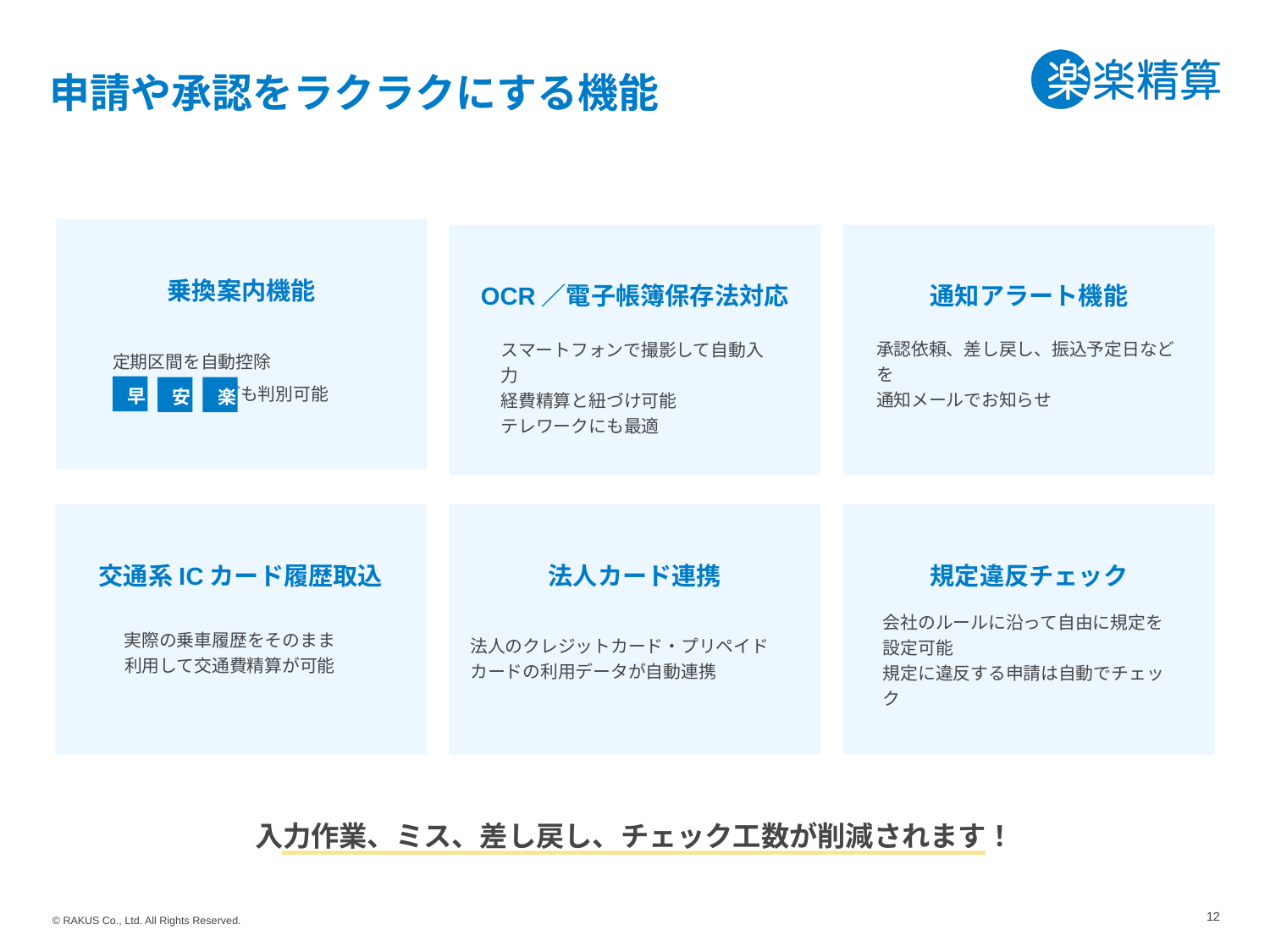

# 申請や承認をラクラクにする機能
乗換案内機能
OCR／電子帳簿保存法対応
通知アラート機能
定期区間を自動控除
                      なども判別可能
承認依頼、差し戻し、振込予定日などを
通知メールでお知らせ
スマートフォンで撮影して自動入力
経費精算と紐づけ可能
テレワークにも最適
早
安
楽
交通系ICカード履歴取込
法人カード連携
規定違反チェック

会社のルールに沿って自由に規定を
設定可能
規定に違反する申請は自動でチェック
実際の乗車履歴をそのまま
利用して交通費精算が可能
法人のクレジットカード・プリペイドカードの利用データが自動連携
入力作業、ミス、差し戻し、チェック工数が削減されます！

12